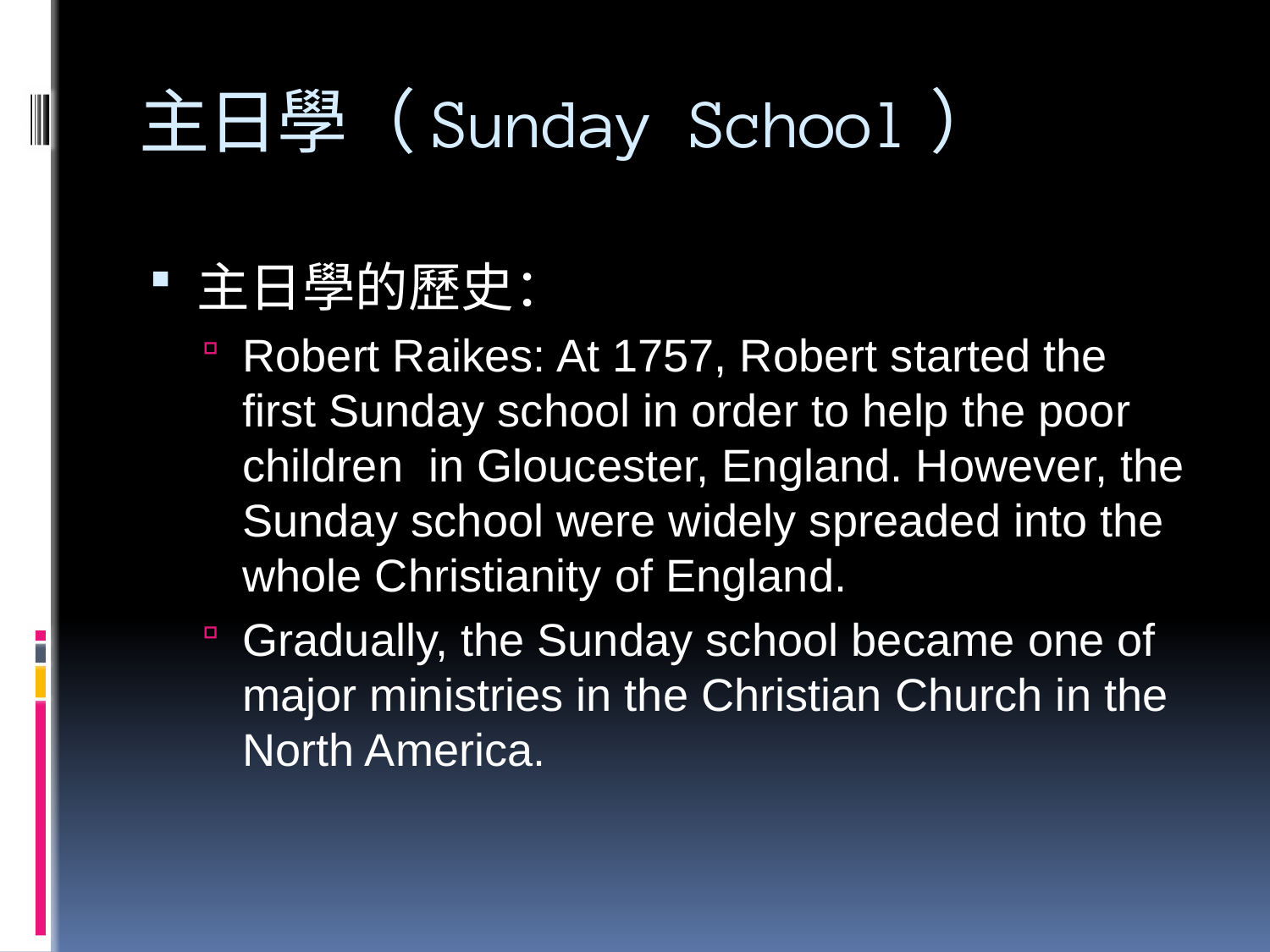

# 主日學（Sunday School）
主日學的歷史：
Robert Raikes: At 1757, Robert started the first Sunday school in order to help the poor children  in Gloucester, England. However, the Sunday school were widely spreaded into the whole Christianity of England.
Gradually, the Sunday school became one of major ministries in the Christian Church in the North America.